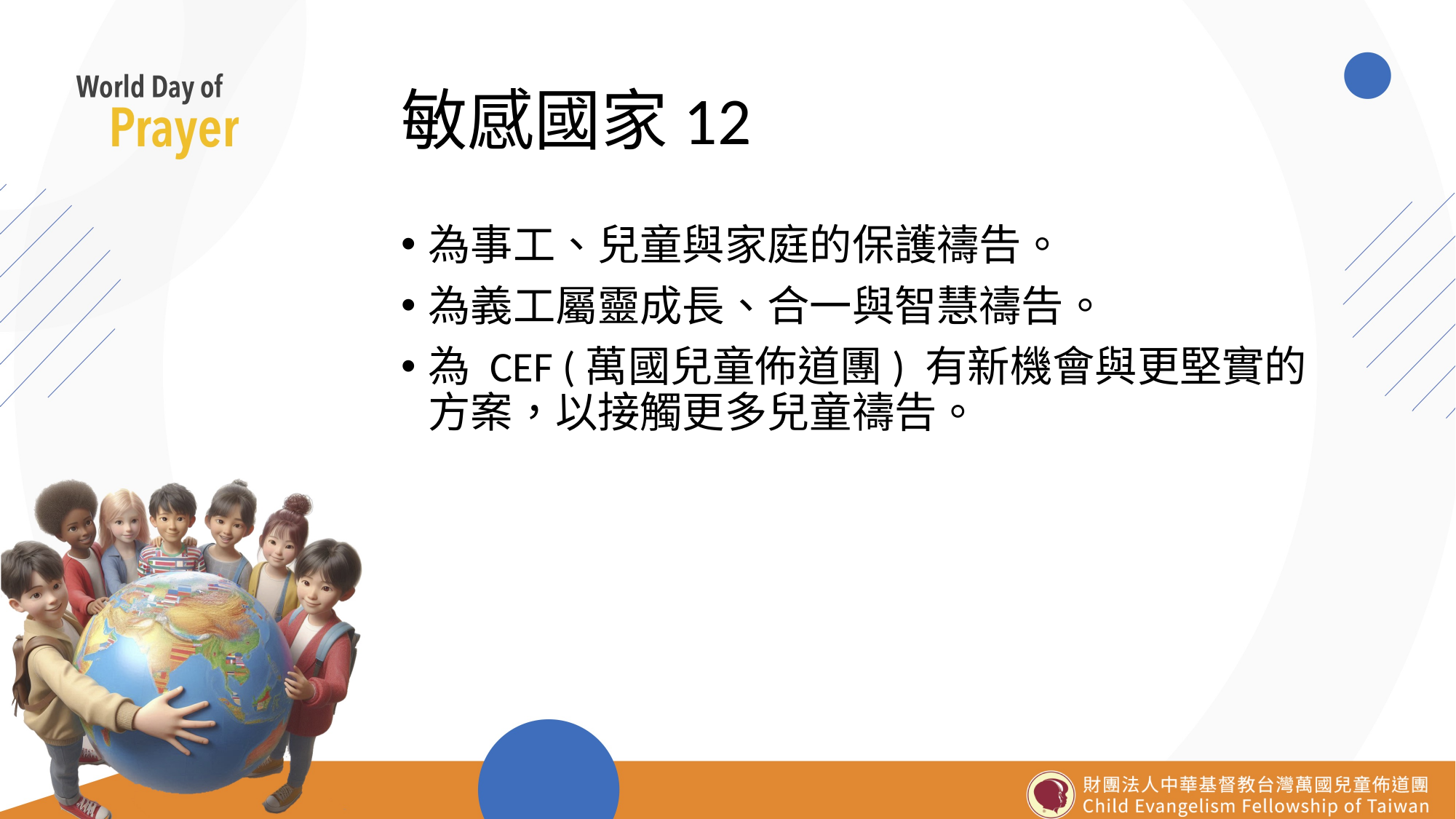

# 敏感國家12
為事工、兒童與家庭的保護禱告。
為義工屬靈成長、合一與智慧禱告。
為 CEF (萬國兒童佈道團) 有新機會與更堅實的方案，以接觸更多兒童禱告。